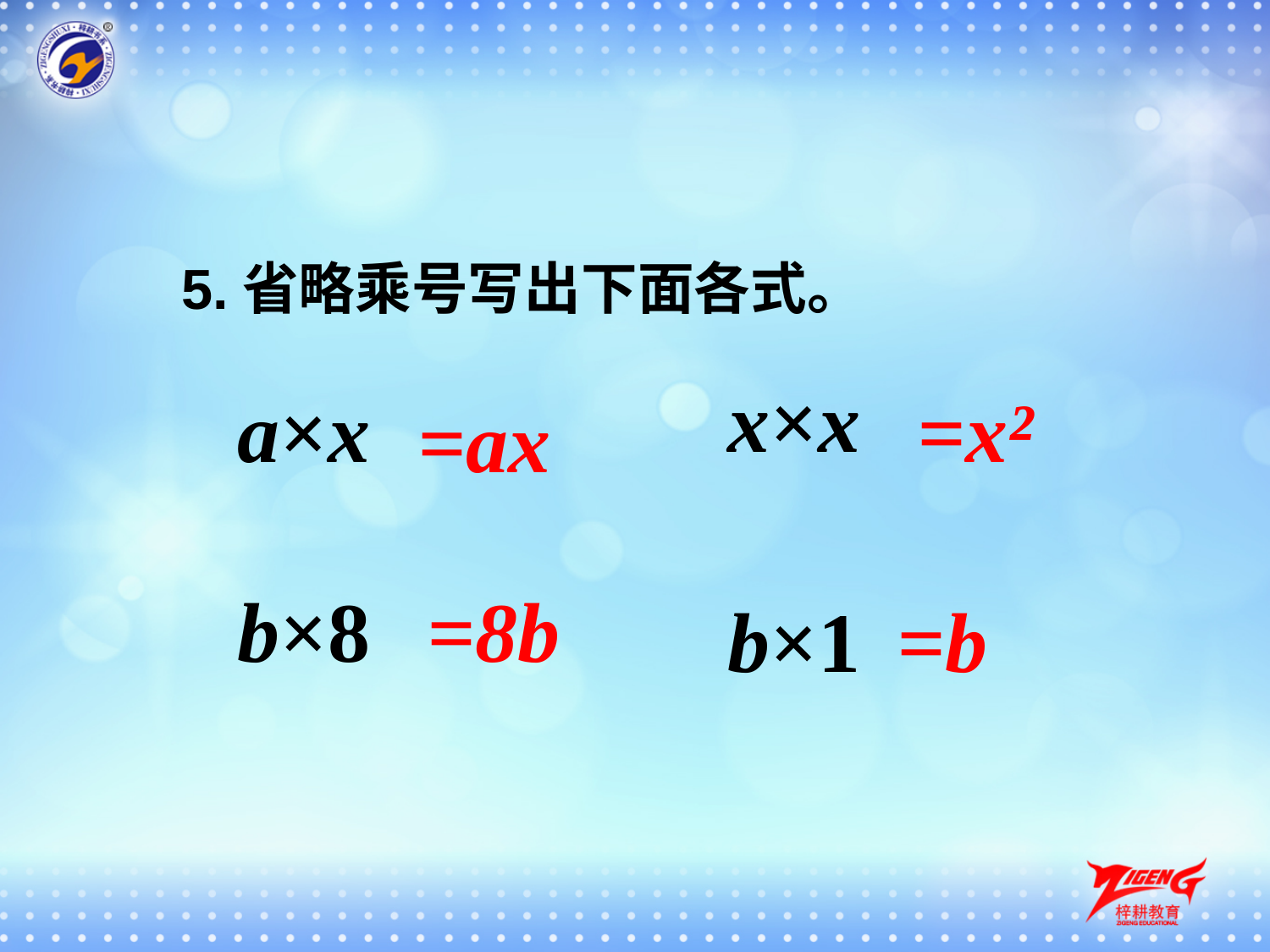

5.省略乘号写出下面各式。
x×x
a×x
=x²
=ax
b×8
=8b
b×1
=b